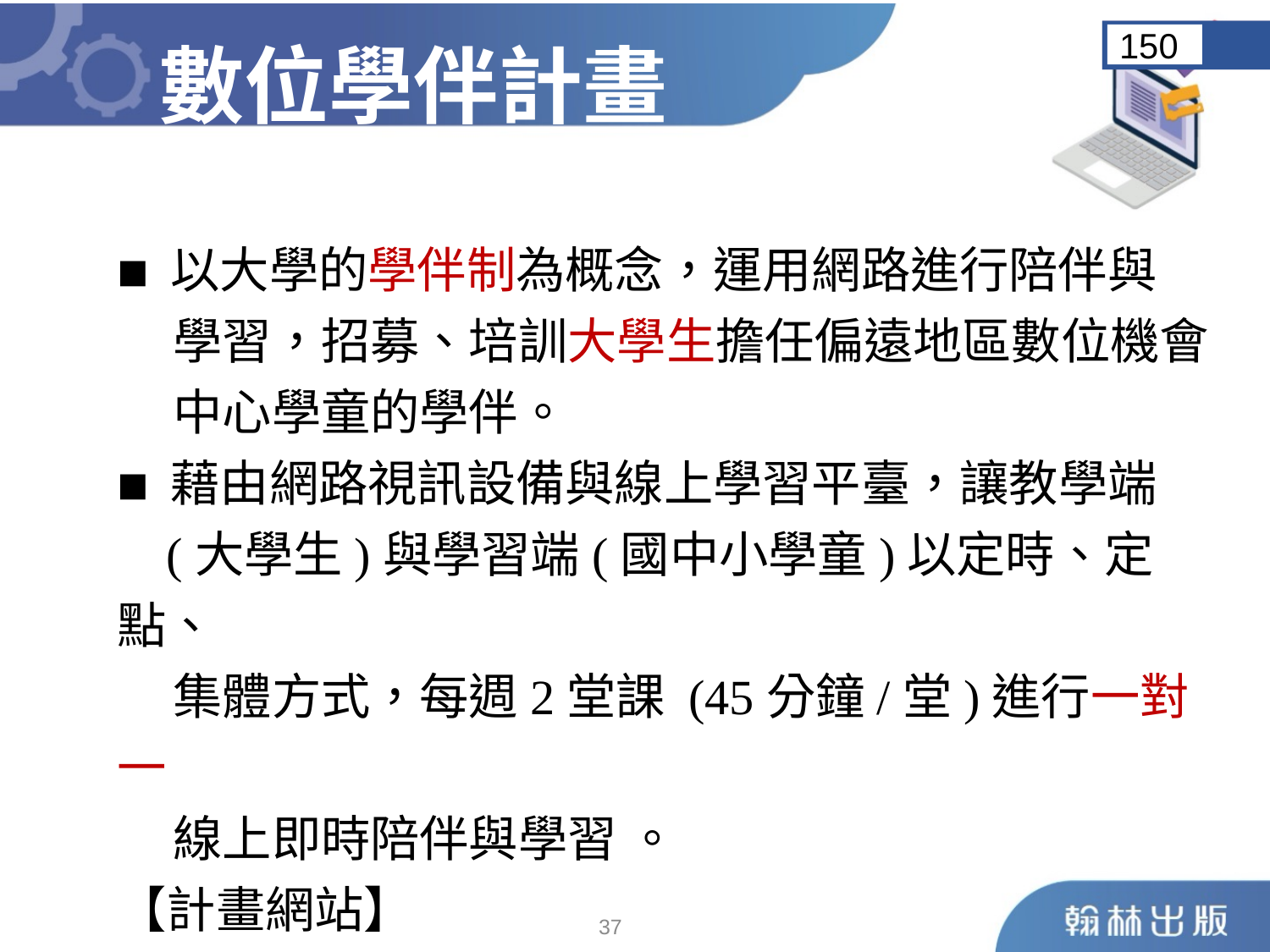

數位學伴計畫
150
◼︎ 以大學的學伴制為概念，運用網路進行陪伴與
    學習，招募、培訓大學生擔任偏遠地區數位機會
    中心學童的學伴。
◼︎ 藉由網路視訊設備與線上學習平臺，讓教學端
    (大學生)與學習端(國中小學童)以定時、定點、
    集體方式，每週2堂課 (45分鐘/堂)進行一對一
    線上即時陪伴與學習 。
【計畫網站】
https://etutor.moe.gov.tw/

37